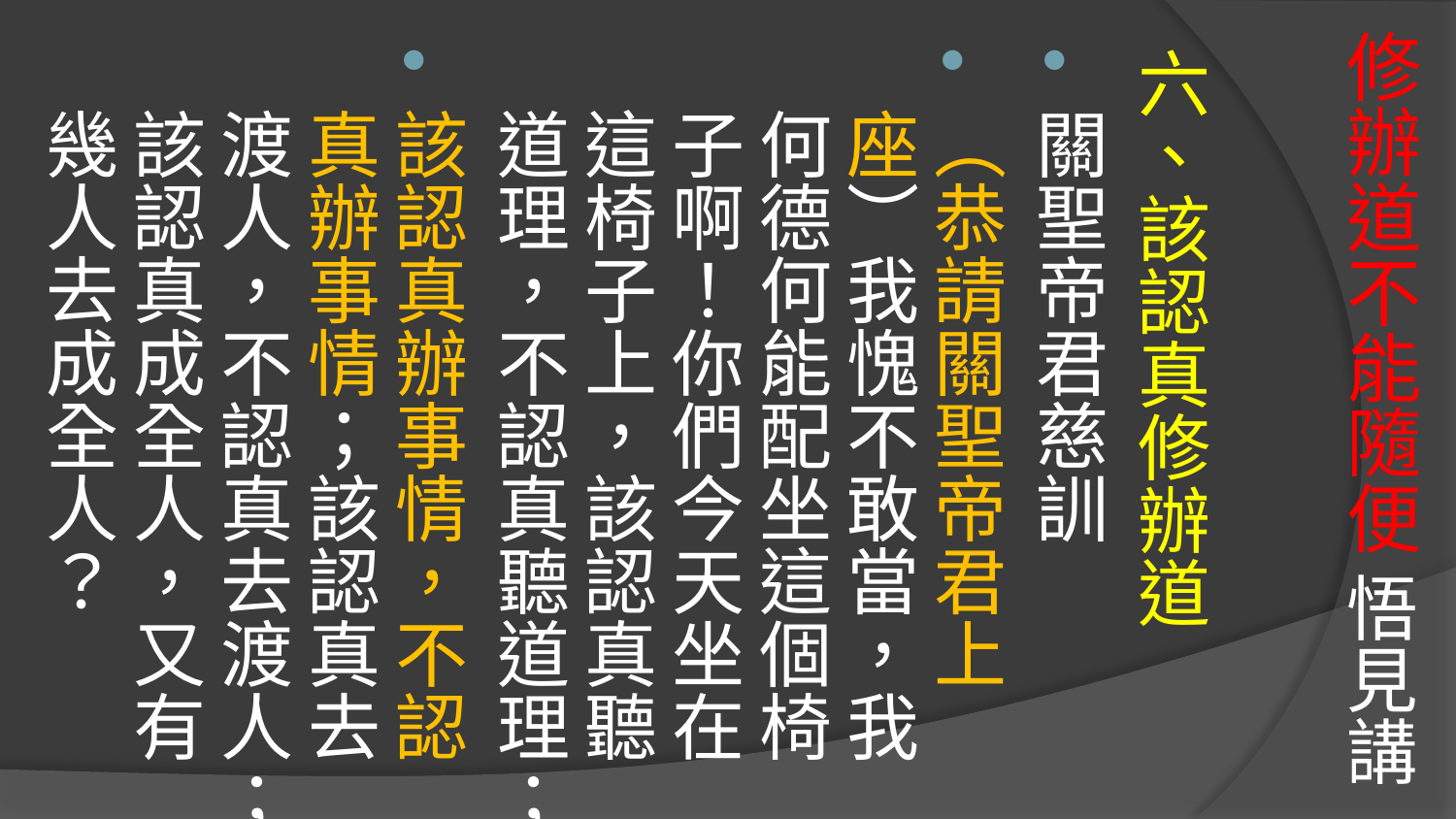

# 修辦道不能隨便 悟見講
六、該認真修辦道
關聖帝君慈訓
（恭請關聖帝君上座）我愧不敢當，我何德何能配坐這個椅子啊！你們今天坐在這椅子上，該認真聽道理，不認真聽道理；
該認真辦事情，不認真辦事情；該認真去渡人，不認真去渡人；該認真成全人，又有幾人去成全人？